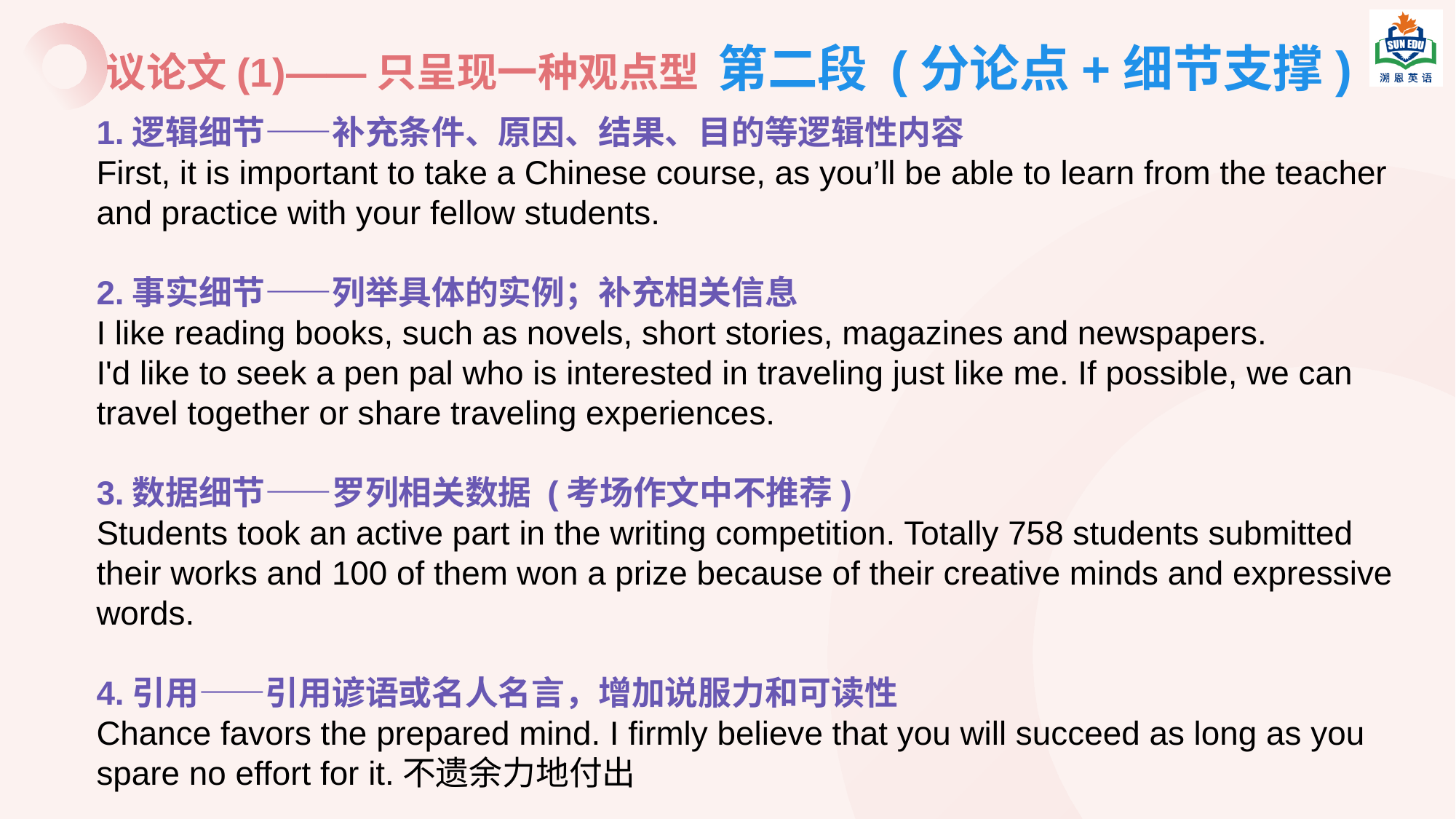

议论文(1)——只呈现一种观点型  第二段 (分论点+细节支撑)
1.逻辑细节——补充条件、原因、结果、目的等逻辑性内容
First, it is important to take a Chinese course, as you’ll be able to learn from the teacher and practice with your fellow students.

2.事实细节——列举具体的实例；补充相关信息
I like reading books, such as novels, short stories, magazines and newspapers.
I'd like to seek a pen pal who is interested in traveling just like me. If possible, we can travel together or share traveling experiences.

3.数据细节——罗列相关数据 (考场作文中不推荐)
Students took an active part in the writing competition. Totally 758 students submitted their works and 100 of them won a prize because of their creative minds and expressive words.

4.引用——引用谚语或名人名言，增加说服力和可读性
Chance favors the prepared mind. I firmly believe that you will succeed as long as you spare no effort for it.不遗余力地付出